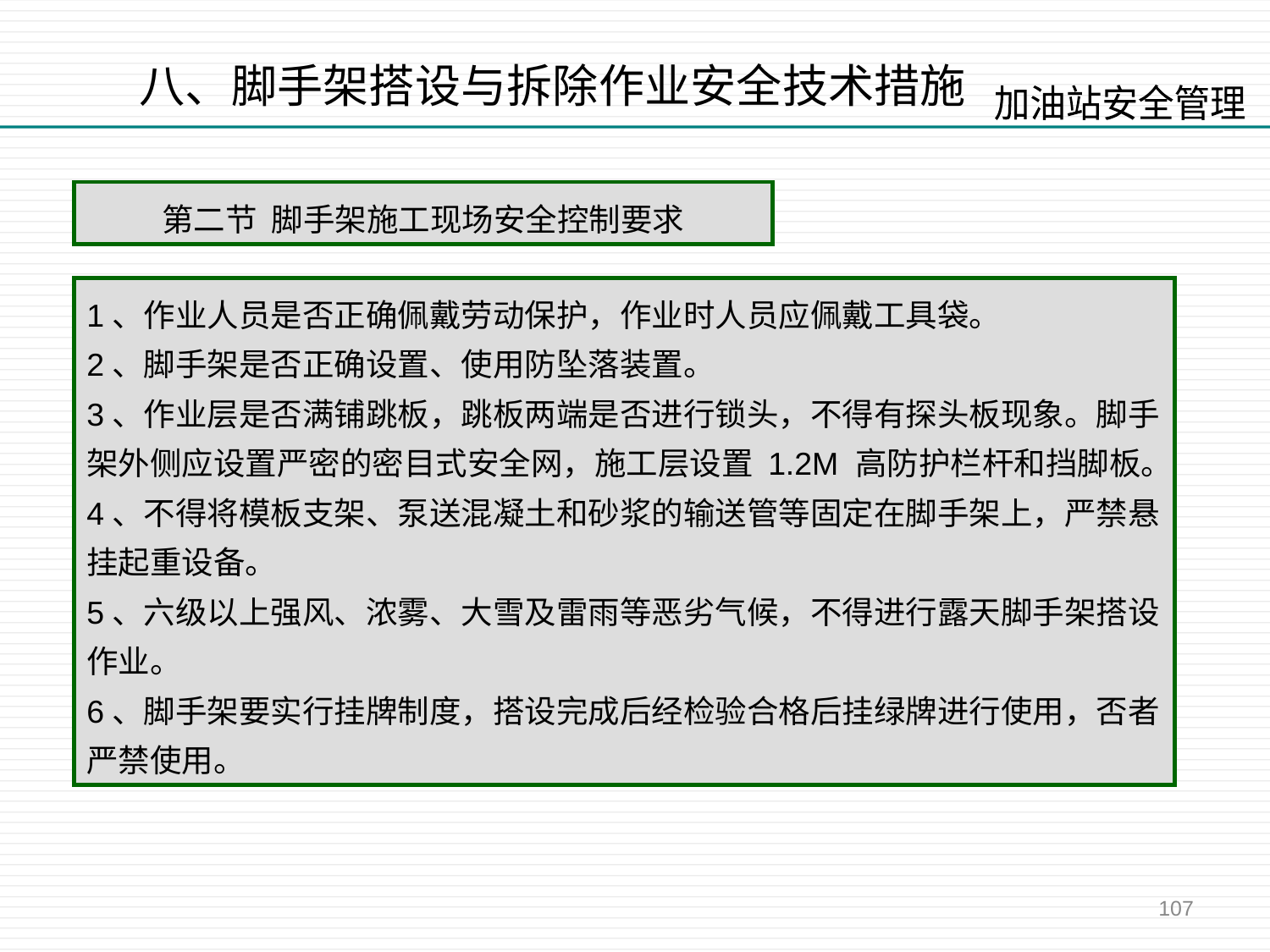

八、脚手架搭设与拆除作业安全技术措施
第二节  脚手架施工现场安全控制要求
1、作业人员是否正确佩戴劳动保护，作业时人员应佩戴工具袋。
2、脚手架是否正确设置、使用防坠落装置。
3、作业层是否满铺跳板，跳板两端是否进行锁头，不得有探头板现象。脚手架外侧应设置严密的密目式安全网，施工层设置 1.2M 高防护栏杆和挡脚板。
4、不得将模板支架、泵送混凝土和砂浆的输送管等固定在脚手架上，严禁悬挂起重设备。
5、六级以上强风、浓雾、大雪及雷雨等恶劣气候，不得进行露天脚手架搭设作业。
6、脚手架要实行挂牌制度，搭设完成后经检验合格后挂绿牌进行使用，否者严禁使用。
107